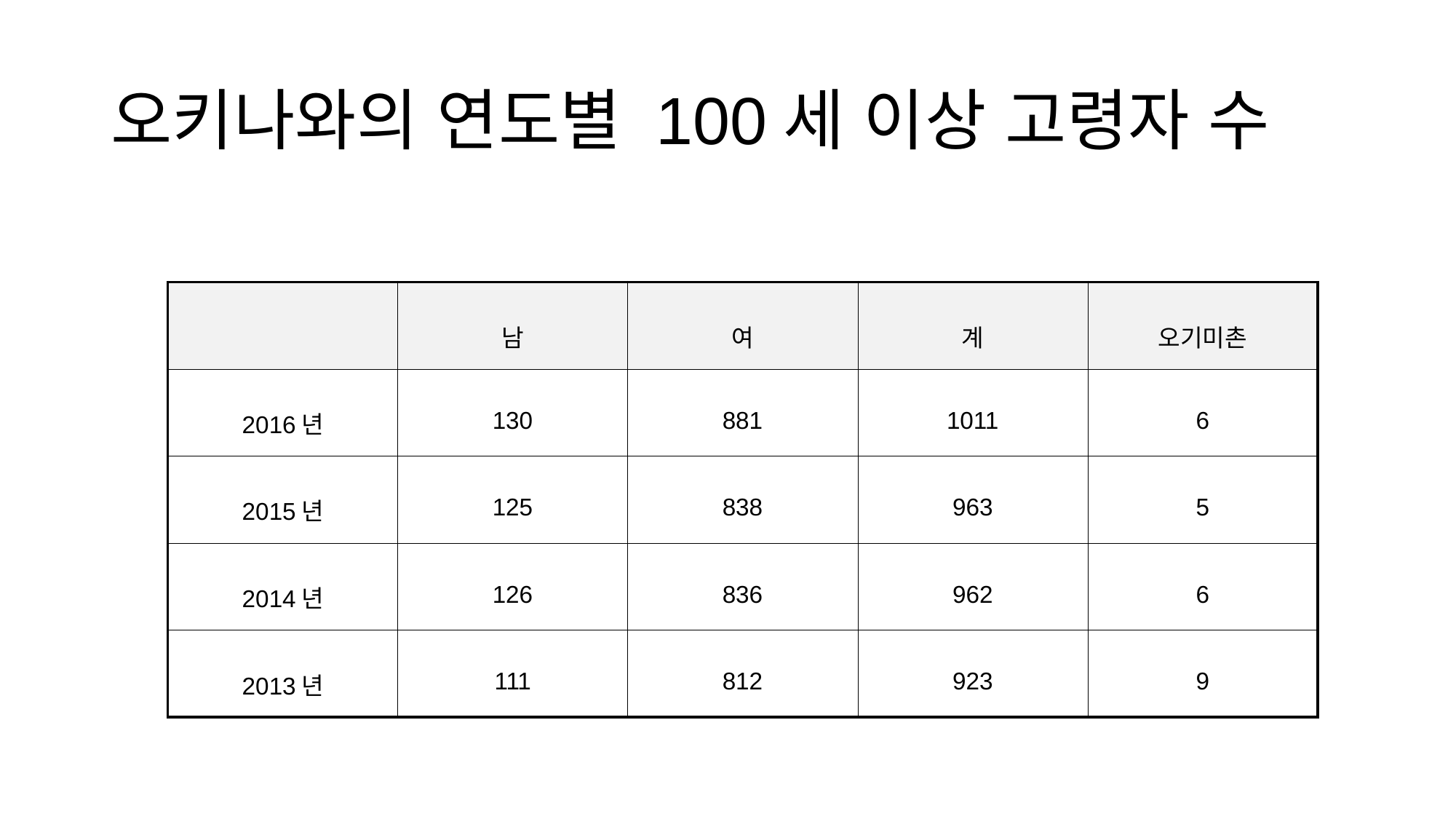

# 오키나와의 연도별 100세 이상 고령자 수
|  | 남 | 여 | 계 | 오기미촌 |
| --- | --- | --- | --- | --- |
| 2016년 | 130 | 881 | 1011 | 6 |
| 2015년 | 125 | 838 | 963 | 5 |
| 2014년 | 126 | 836 | 962 | 6 |
| 2013년 | 111 | 812 | 923 | 9 |